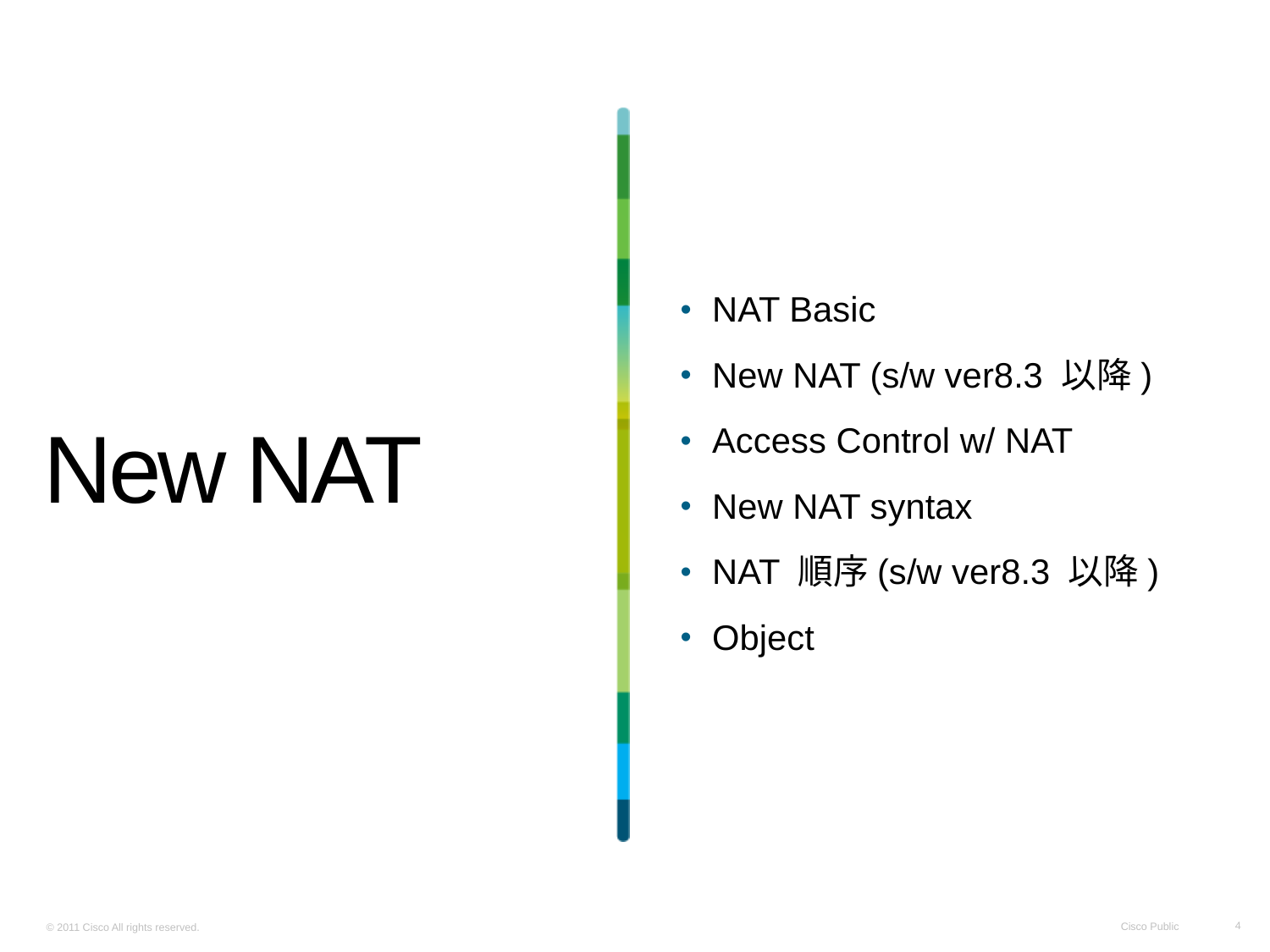

NAT Basic
New NAT (s/w ver8.3 以降)
Access Control w/ NAT
New NAT syntax
NAT 順序(s/w ver8.3 以降)
Object
# New NAT